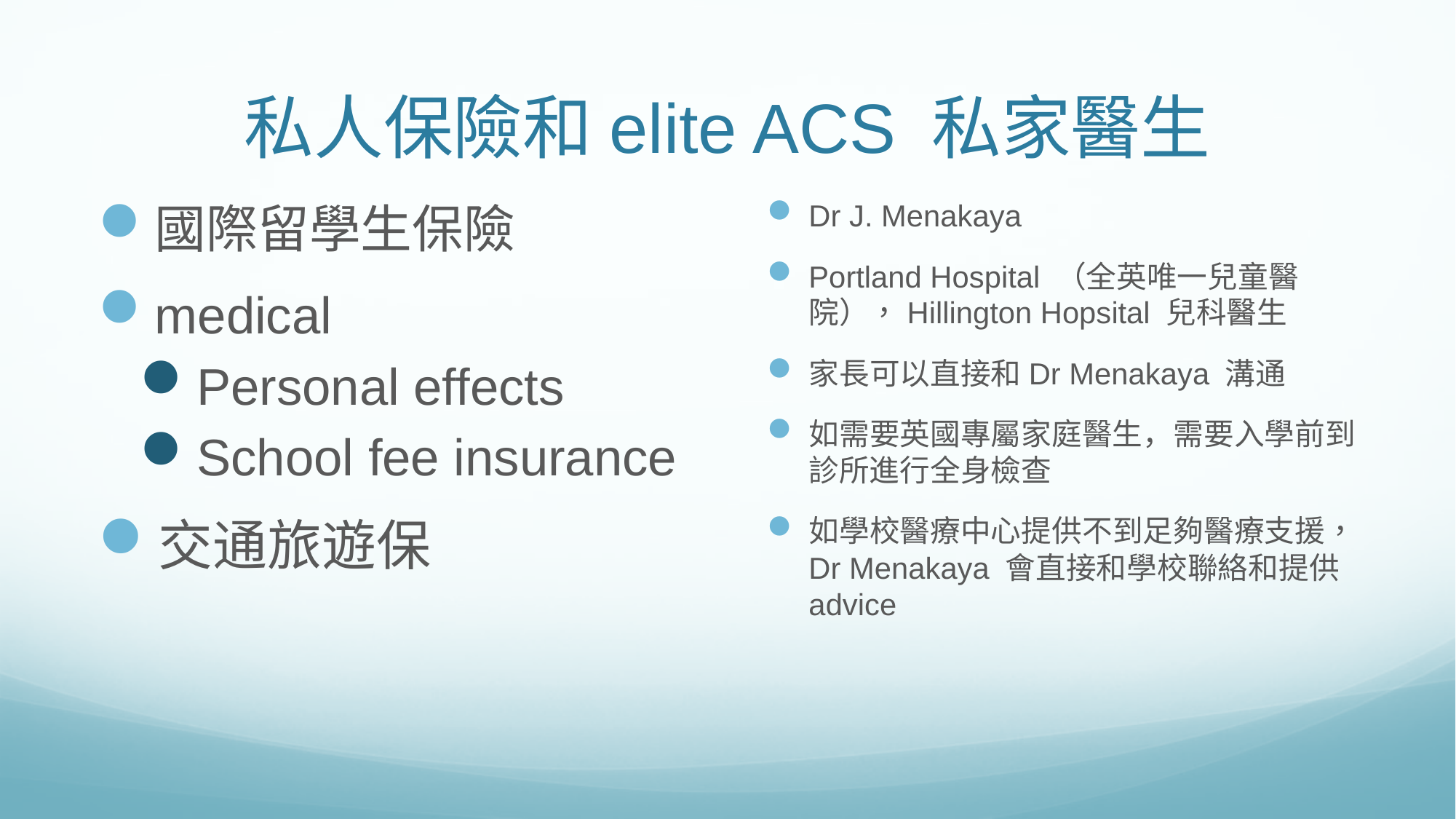

# 私人保險和elite ACS 私家醫生
國際留學生保險
medical
Personal effects
School fee insurance
交通旅遊保

Dr J. Menakaya
Portland Hospital （全英唯一兒童醫院），Hillington Hopsital 兒科醫生
家長可以直接和Dr Menakaya 溝通
如需要英國專屬家庭醫生，需要入學前到診所進行全身檢查
如學校醫療中心提供不到足夠醫療支援，Dr Menakaya 會直接和學校聯絡和提供advice